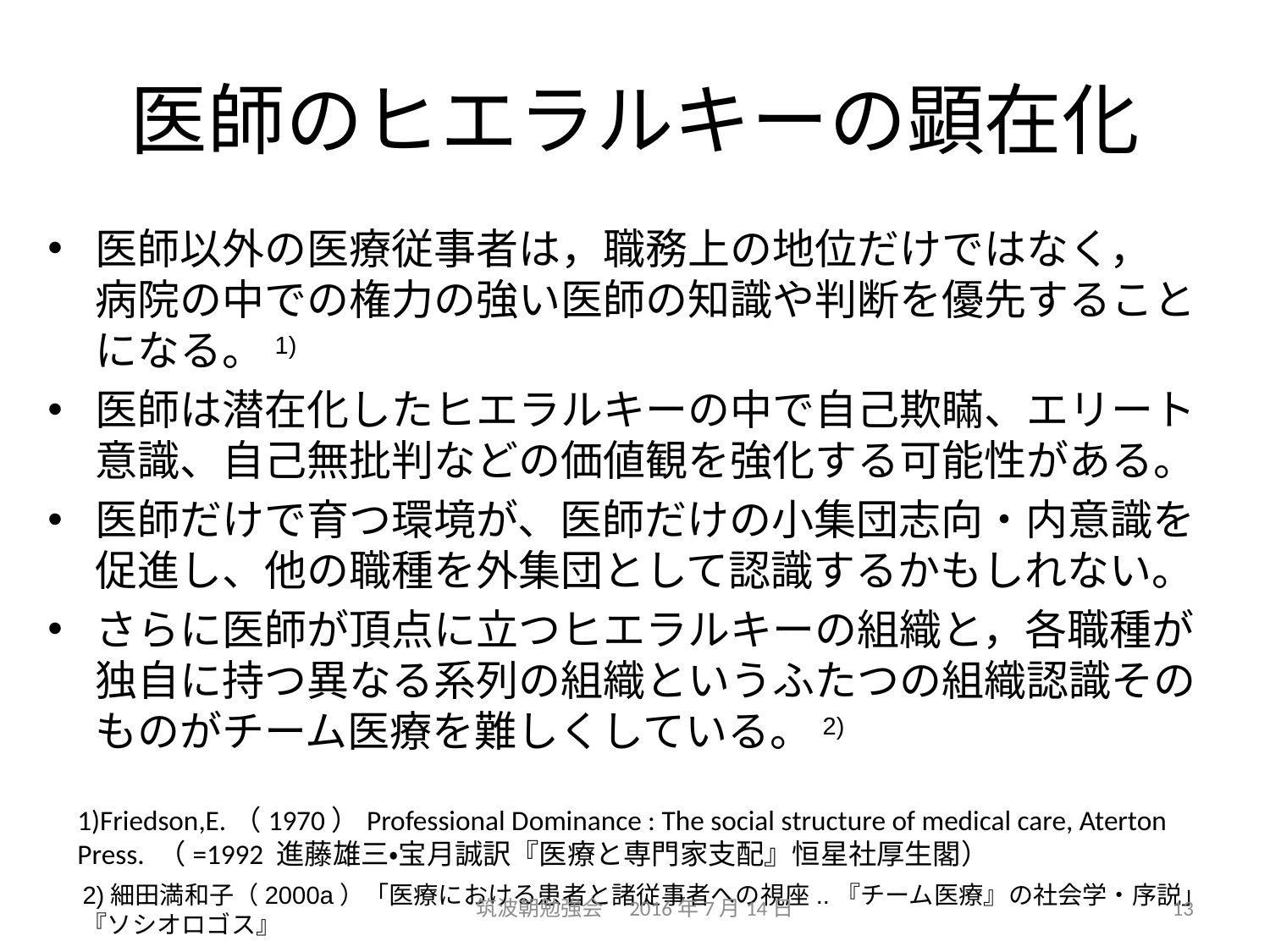

# 医師のヒエラルキーの顕在化
医師以外の医療従事者は，職務上の地位だけではなく，　病院の中での権力の強い医師の知識や判断を優先することになる。1)
医師は潜在化したヒエラルキーの中で自己欺瞞、エリート意識、自己無批判などの価値観を強化する可能性がある。
医師だけで育つ環境が、医師だけの小集団志向・内意識を促進し、他の職種を外集団として認識するかもしれない。
さらに医師が頂点に立つヒエラルキーの組織と，各職種が独自に持つ異なる系列の組織というふたつの組織認識そのものがチーム医療を難しくしている。2)

1)Friedson,E.（1970）Professional Dominance : The social structure of medical care, Aterton Press. （=1992 進藤雄三・宝月誠訳『医療と専門家支配』恒星社厚生閣）
2)細田満和子（2000a）「医療における患者と諸従事者への視座..『チーム医療』の社会学・序説」『ソシオロゴス』
筑波朝勉強会　2016年7月14日
13